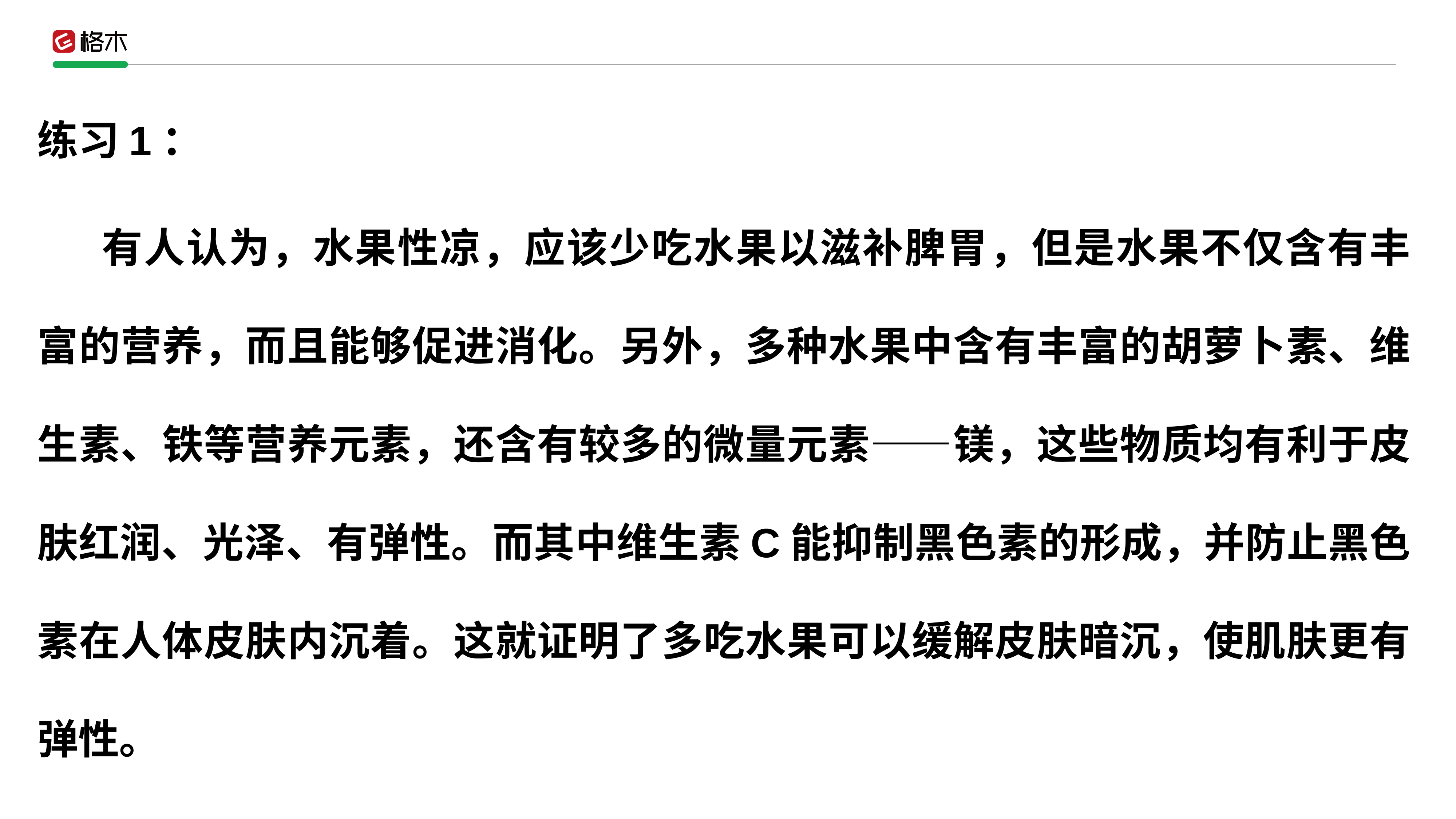

练习1：
有人认为，水果性凉，应该少吃水果以滋补脾胃，但是水果不仅含有丰富的营养，而且能够促进消化。另外，多种水果中含有丰富的胡萝卜素、维生素、铁等营养元素，还含有较多的微量元素——镁，这些物质均有利于皮肤红润、光泽、有弹性。而其中维生素C能抑制黑色素的形成，并防止黑色素在人体皮肤内沉着。这就证明了多吃水果可以缓解皮肤暗沉，使肌肤更有弹性。